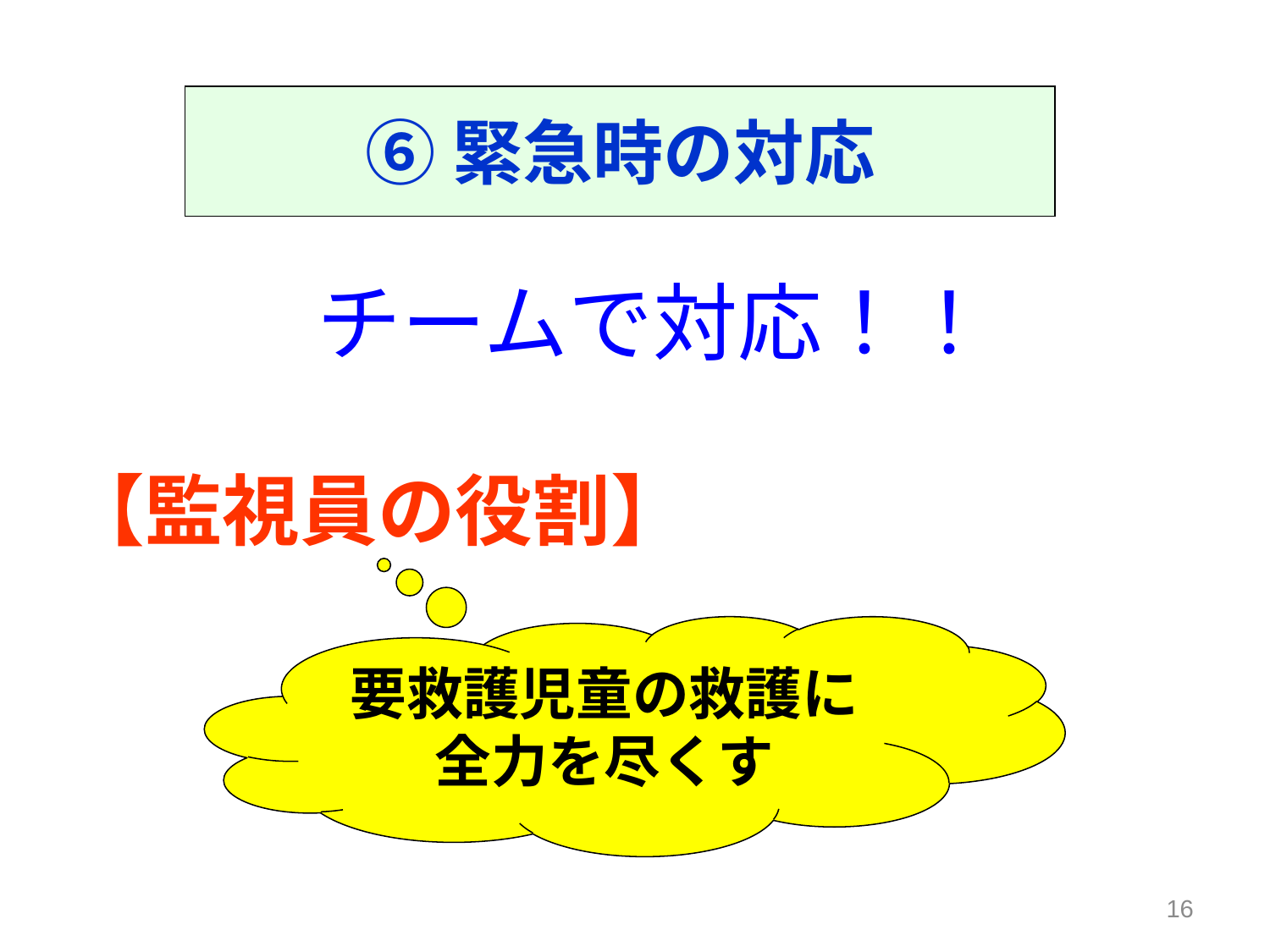

⑥緊急時の対応
チームで対応！！
【監視員の役割】
要救護児童の救護に全力を尽くす
16